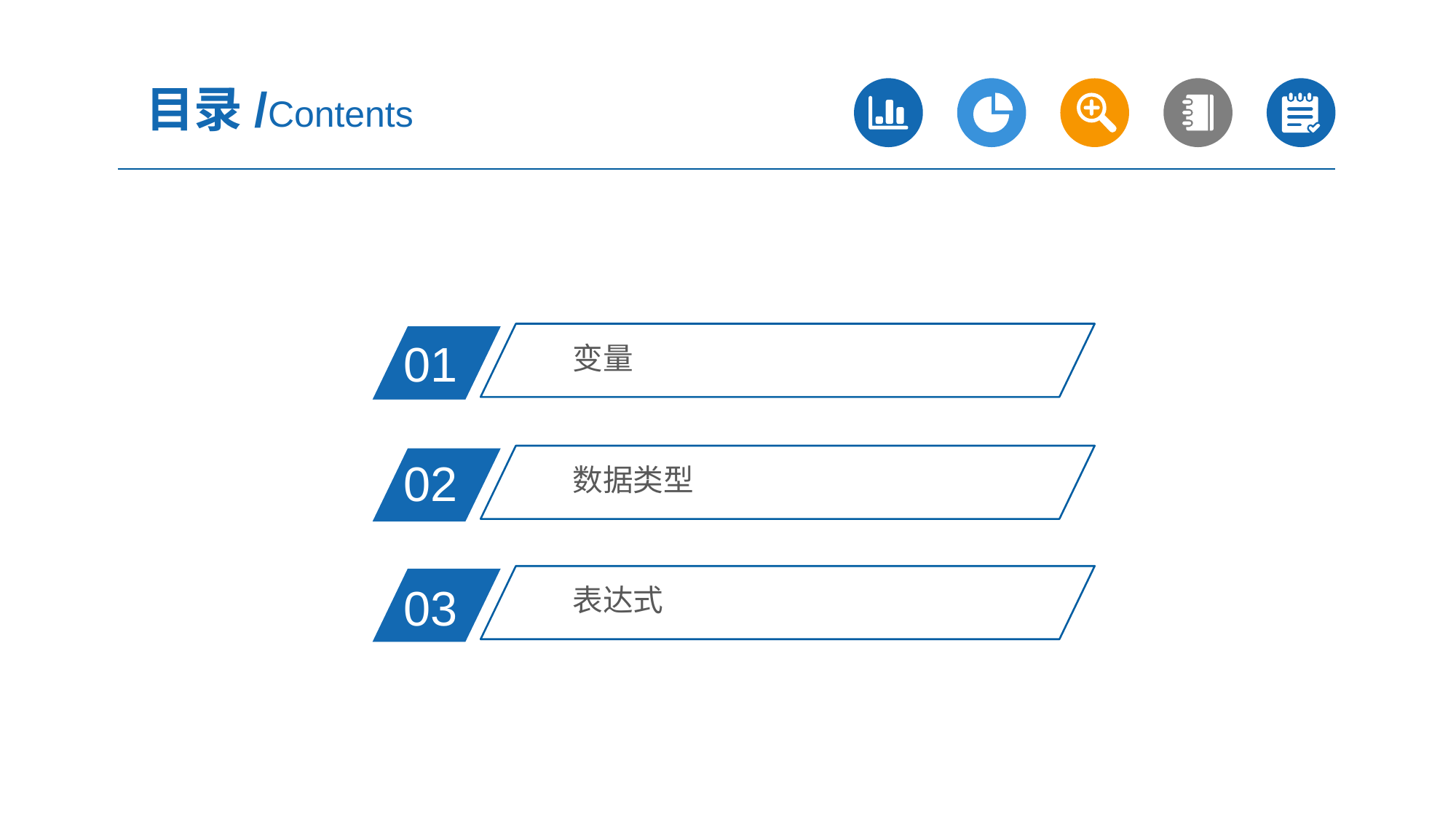

目录/Contents

变量

01

数据类型
02

表达式

03